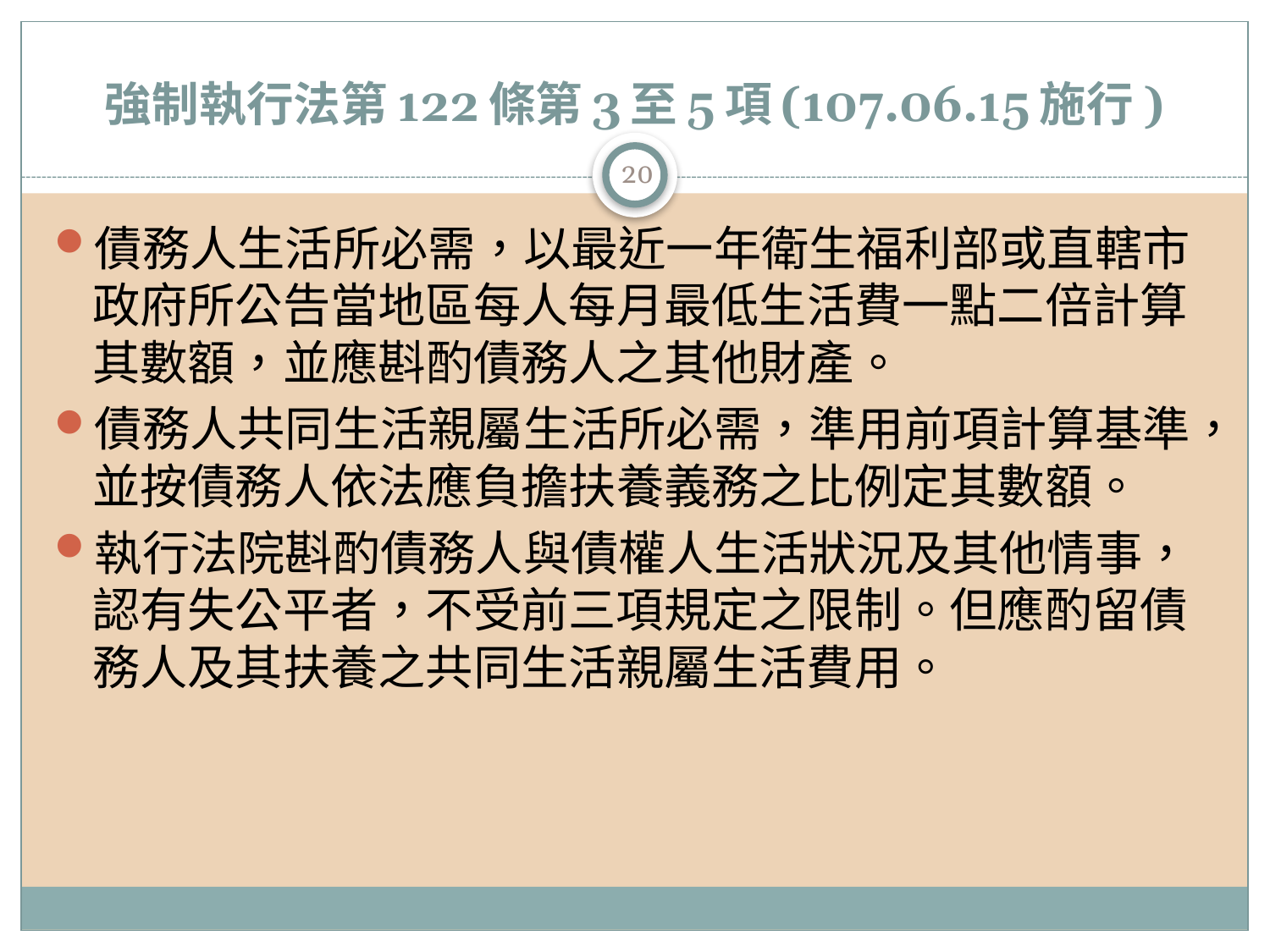

# 強制執行法第122條第3至5項(107.06.15施行)
20
債務人生活所必需，以最近一年衛生福利部或直轄市政府所公告當地區每人每月最低生活費一點二倍計算其數額，並應斟酌債務人之其他財產。
債務人共同生活親屬生活所必需，準用前項計算基準，並按債務人依法應負擔扶養義務之比例定其數額。
執行法院斟酌債務人與債權人生活狀況及其他情事，認有失公平者，不受前三項規定之限制。但應酌留債務人及其扶養之共同生活親屬生活費用。